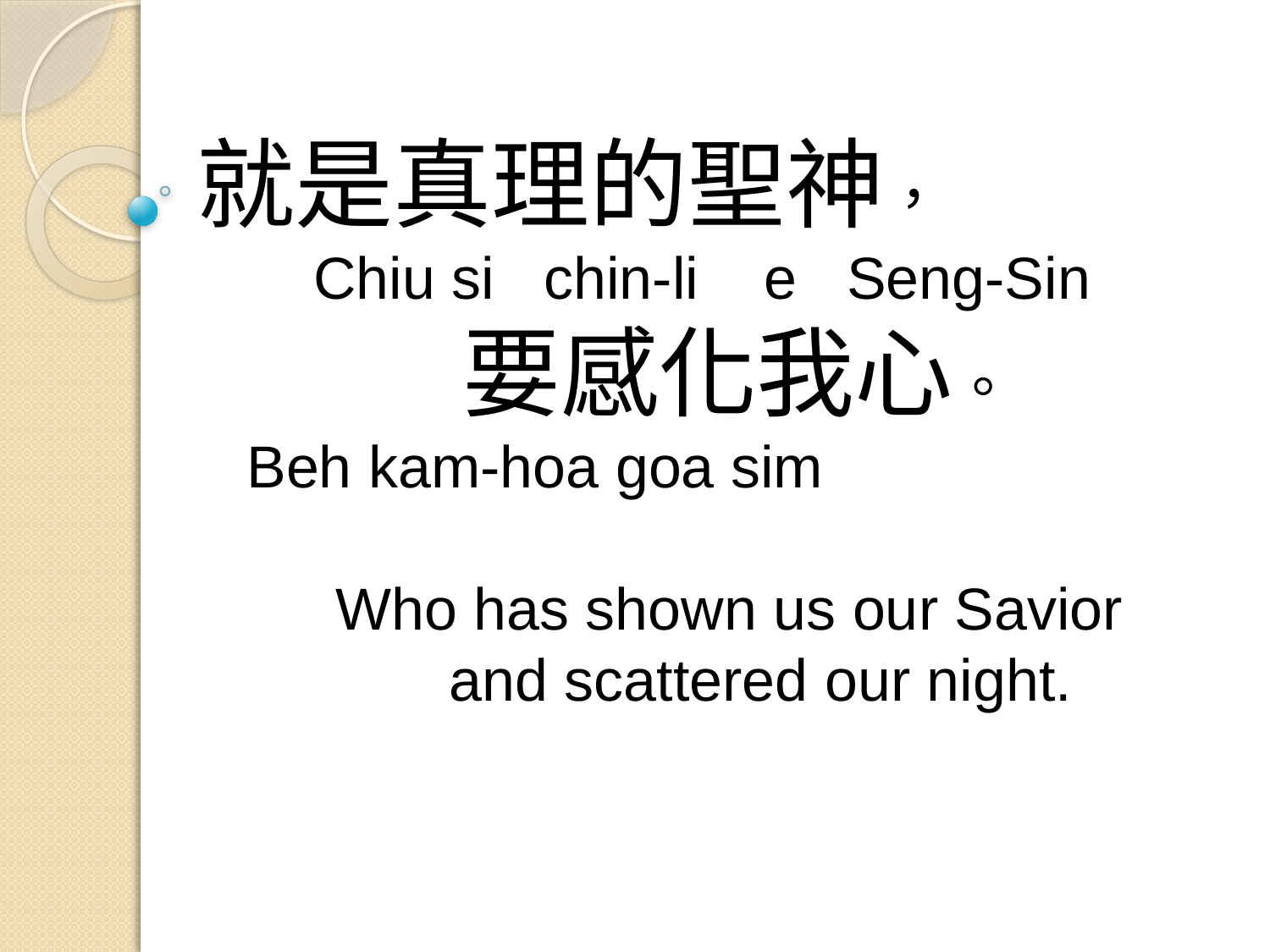

# 就是真理的聖神， Chiu si   chin-li    e   Seng-Sin 要感化我心。 Beh kam-hoa goa sim Who has shown us our Savior and scattered our night.